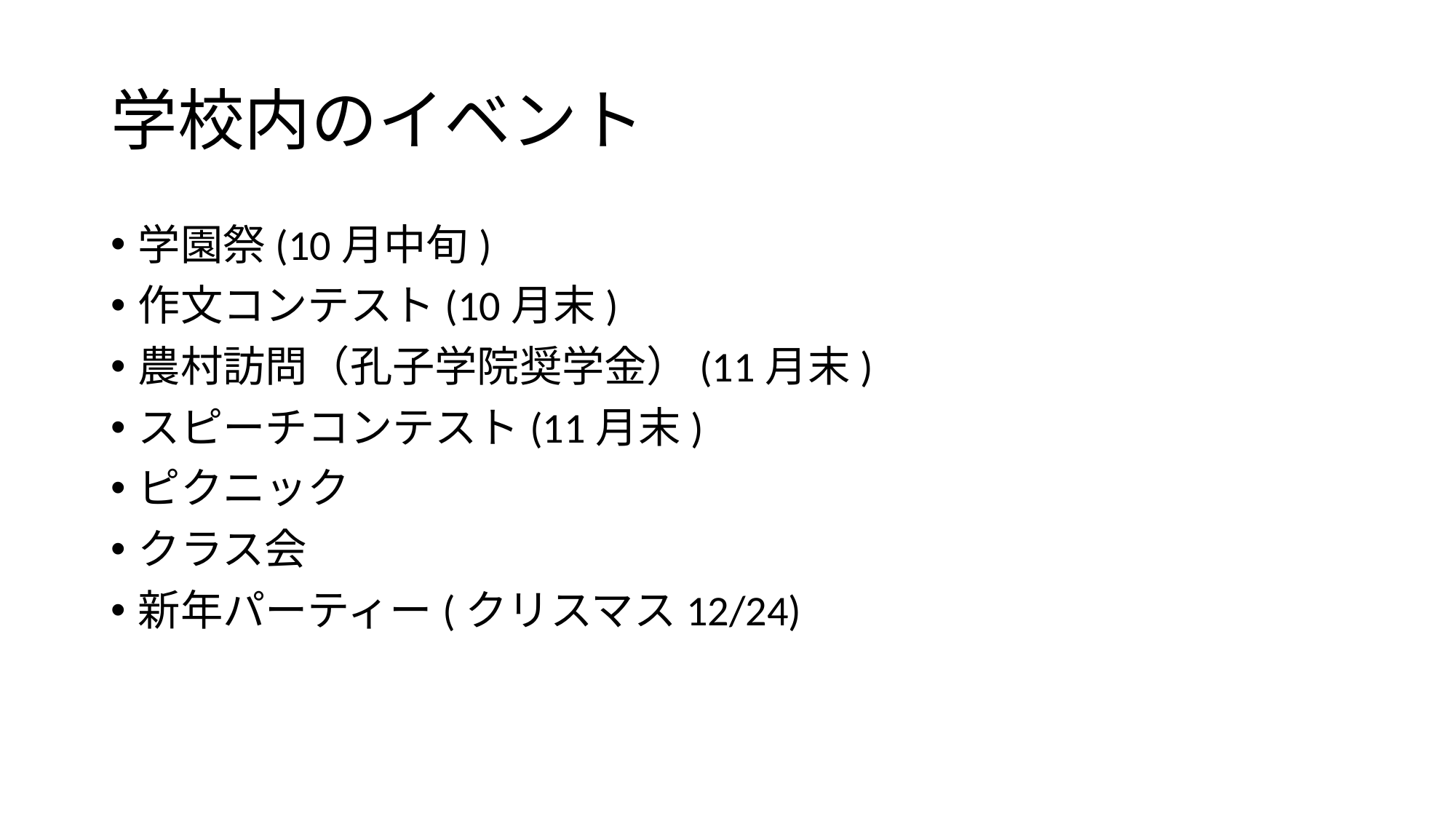

# 学校内のイベント
学園祭(10月中旬)
作文コンテスト(10月末)
農村訪問（孔子学院奨学金）(11月末)
スピーチコンテスト(11月末)
ピクニック
クラス会
新年パーティー(クリスマス12/24)